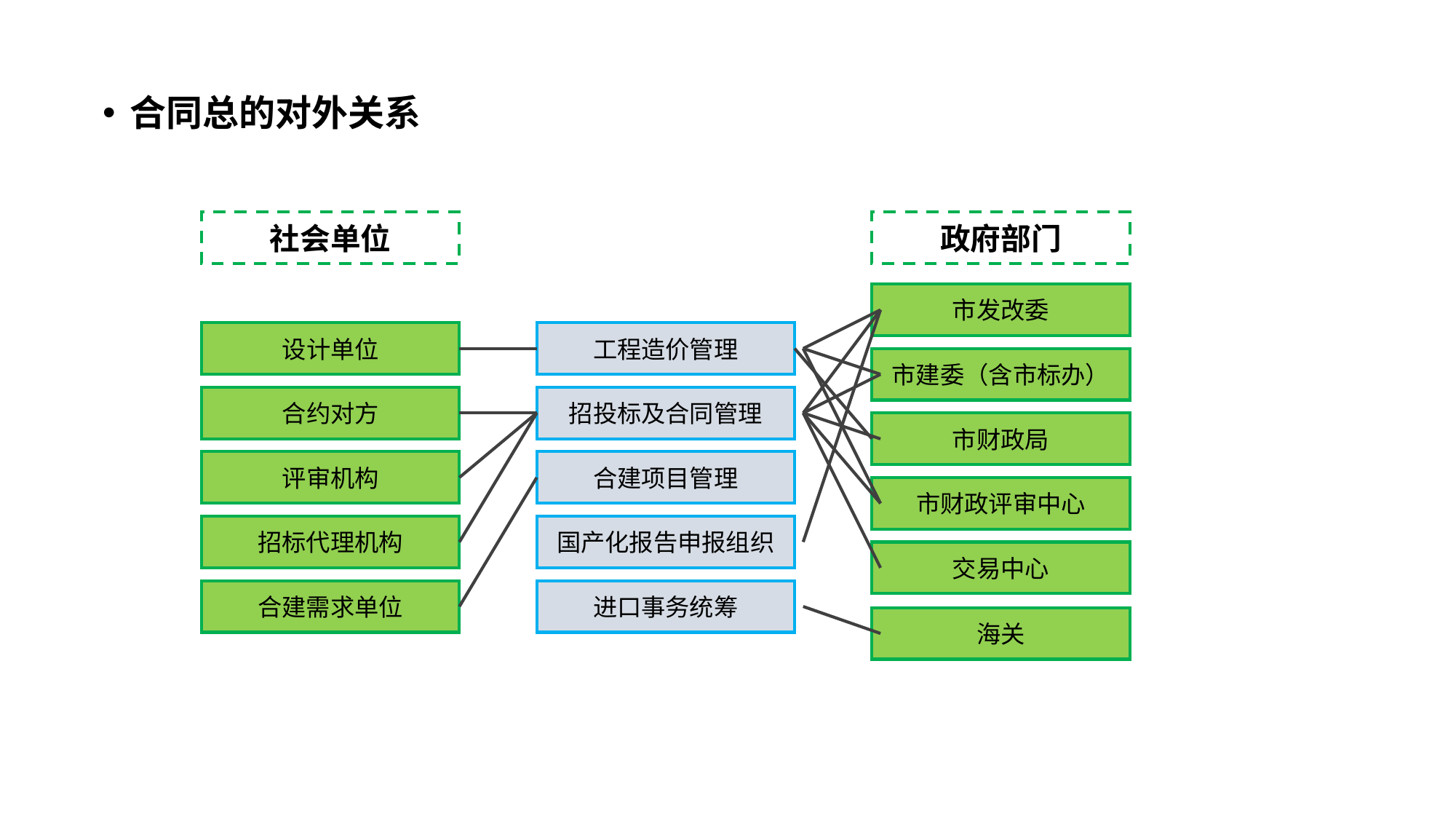

合同总的对外关系
社会单位
设计单位
合约对方
评审机构
招标代理机构
合建需求单位
政府部门
市发改委
市建委（含市标办）
市财政局
市财政评审中心
交易中心
海关
工程造价管理
招投标及合同管理
合建项目管理
国产化报告申报组织
进口事务统筹